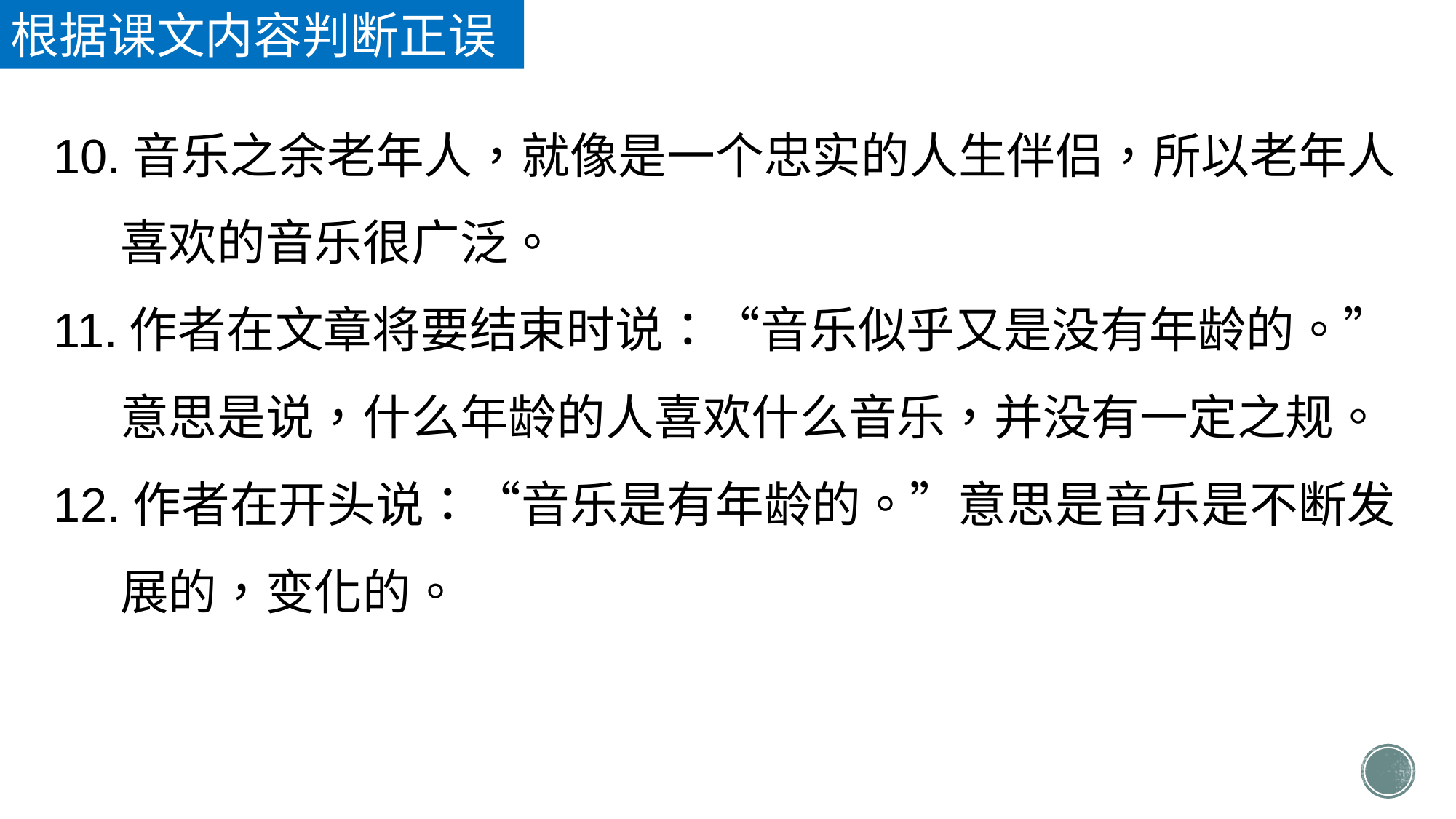

根据课文内容判断正误
10.音乐之余老年人，就像是一个忠实的人生伴侣，所以老年人
     喜欢的音乐很广泛。
11.作者在文章将要结束时说：“音乐似乎又是没有年龄的。”
     意思是说，什么年龄的人喜欢什么音乐，并没有一定之规。
12.作者在开头说：“音乐是有年龄的。”意思是音乐是不断发
     展的，变化的。